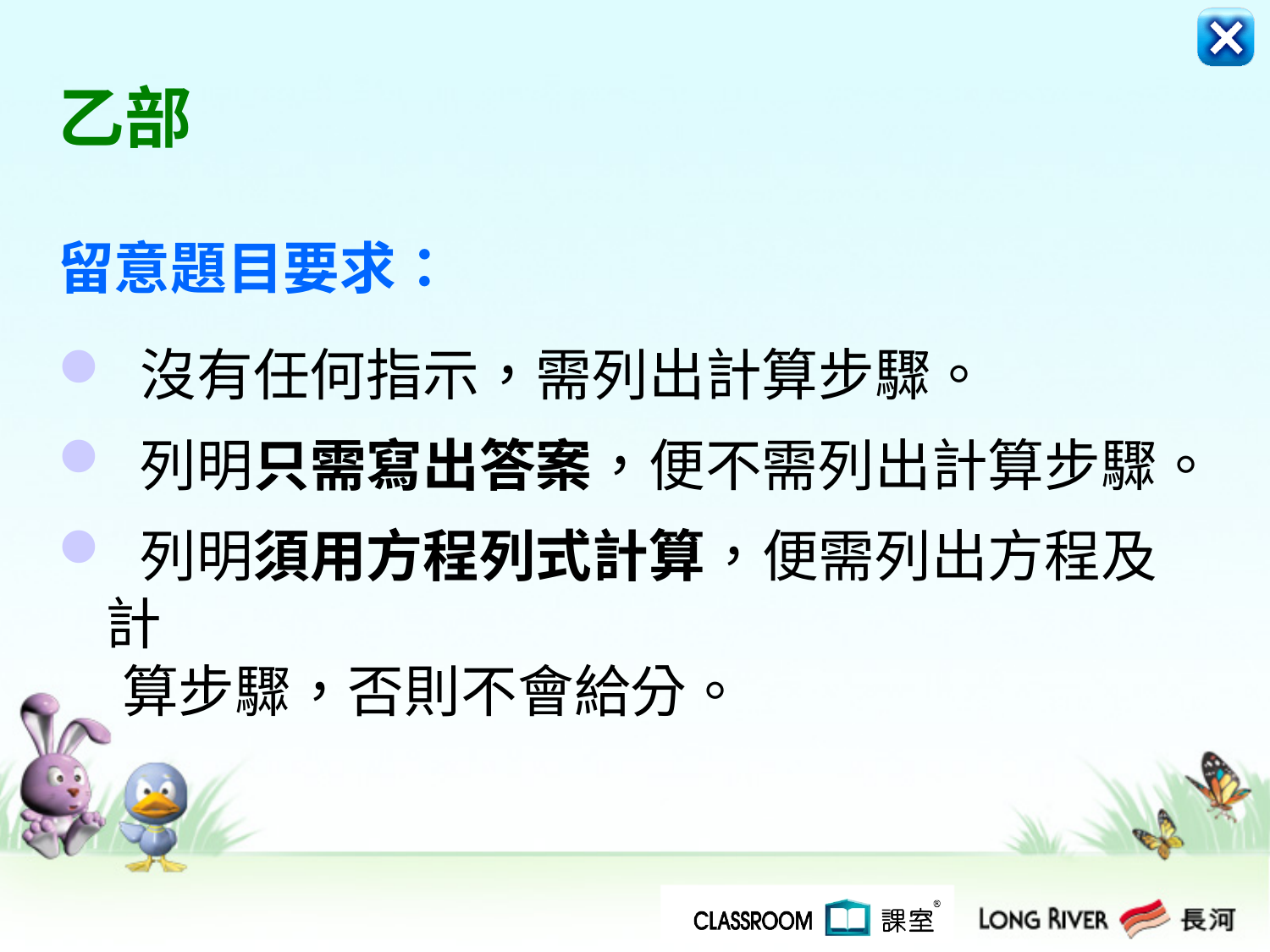

# 乙部
留意題目要求：
 沒有任何指示，需列出計算步驟。
 列明只需寫出答案，便不需列出計算步驟。
 列明須用方程列式計算，便需列出方程及計
    算步驟，否則不會給分。